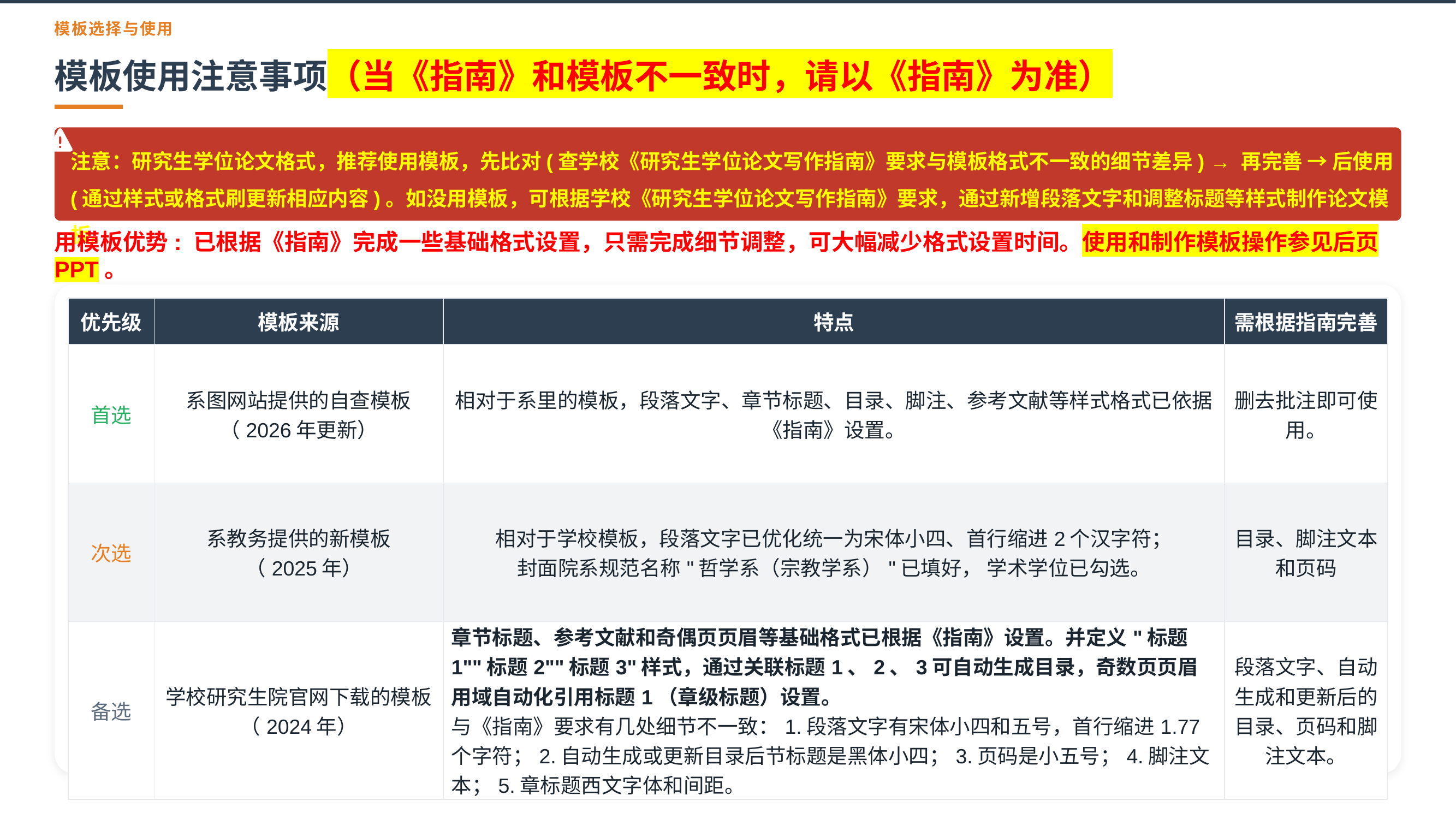

模板选择与使用
模板使用注意事项（当《指南》和模板不一致时，请以《指南》为准）

注意：研究生学位论文格式，推荐使用模板，先比对(查学校《研究生学位论文写作指南》要求与模板格式不一致的细节差异) → 再完善 → 后使用 (通过样式或格式刷更新相应内容)。如没用模板，可根据学校《研究生学位论文写作指南》要求，通过新增段落文字和调整标题等样式制作论文模板。
用模板优势: 已根据《指南》完成一些基础格式设置，只需完成细节调整，可大幅减少格式设置时间。使用和制作模板操作参见后页PPT。

| 优先级 | 模板来源 | 特点 | 需根据指南完善 |
| --- | --- | --- | --- |
| 首选 | 系图网站提供的自查模板 （2026年更新） | 相对于系里的模板，段落文字、章节标题、目录、脚注、参考文献等样式格式已依据《指南》设置。 | 删去批注即可使用。 |
| 次选 | 系教务提供的新模板 （2025年） | 相对于学校模板，段落文字已优化统一为宋体小四、首行缩进2个汉字符； 封面院系规范名称"哲学系（宗教学系）"已填好， 学术学位已勾选。 | 目录、脚注文本和页码 |
| 备选 | 学校研究生院官网下载的模板（2024年） | 章节标题、参考文献和奇偶页页眉等基础格式已根据《指南》设置。并定义"标题1""标题2""标题3"样式，通过关联标题1、2、3可自动生成目录，奇数页页眉用域自动化引用标题1（章级标题）设置。 与《指南》要求有几处细节不一致：1.段落文字有宋体小四和五号，首行缩进1.77个字符；2.自动生成或更新目录后节标题是黑体小四；3.页码是小五号；4.脚注文本；5.章标题西文字体和间距。 | 段落文字、自动生成和更新后的目录、页码和脚注文本。 |